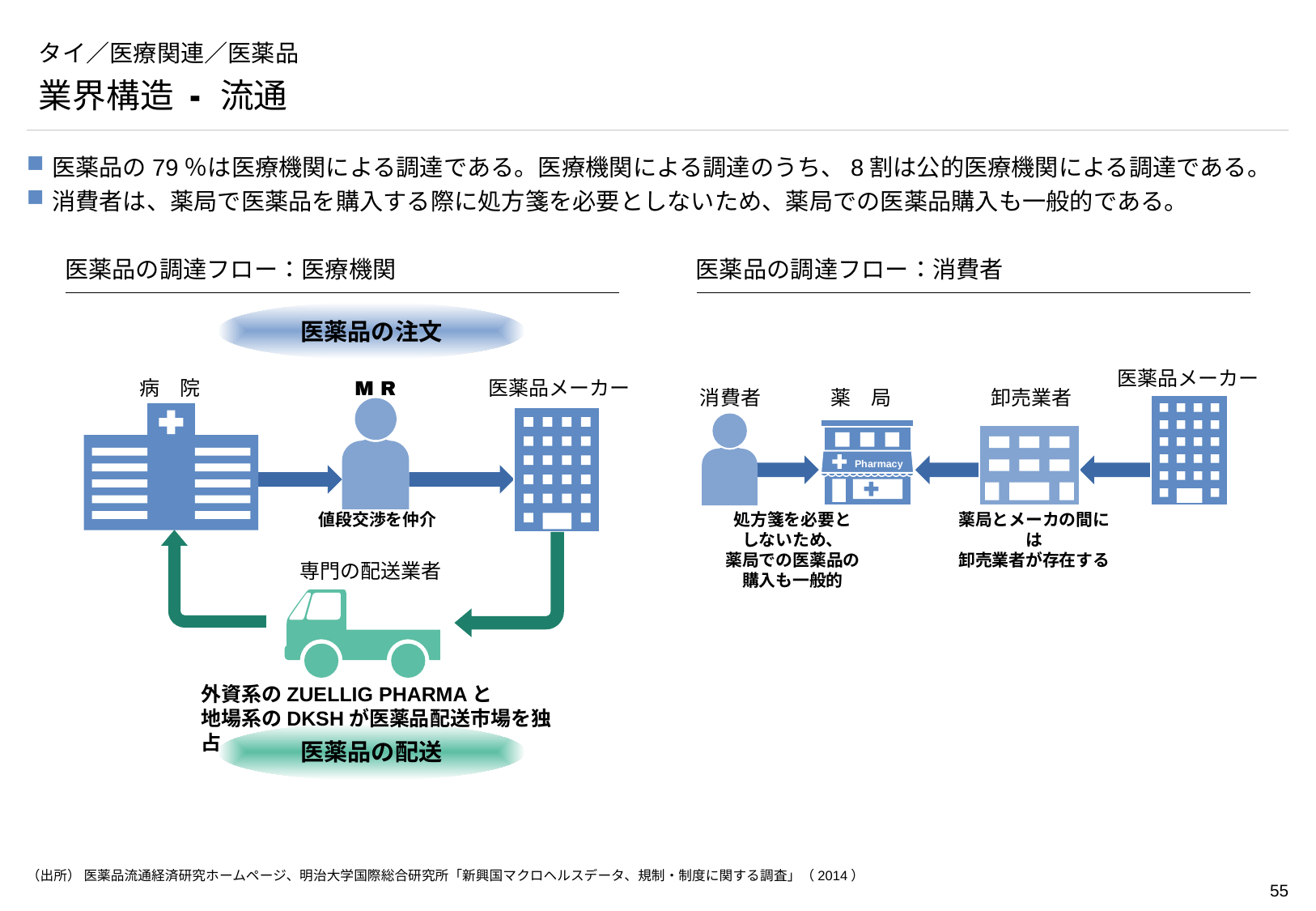

# タイ／医療関連／医薬品
業界構造 - 流通
医薬品の79％は医療機関による調達である。医療機関による調達のうち、8割は公的医療機関による調達である。
消費者は、薬局で医薬品を購入する際に処方箋を必要としないため、薬局での医薬品購入も一般的である。
医薬品の調達フロー：医療機関
医薬品の調達フロー：消費者
医薬品の注文
医薬品メーカー
病　院
M R
医薬品メーカー
消費者
薬　局
卸売業者

Pharmacy

値段交渉を仲介
処方箋を必要と
しないため、
薬局での医薬品の
購入も一般的
薬局とメーカの間には
卸売業者が存在する

専門の配送業者

外資系のZUELLIG PHARMAと
地場系のDKSHが医薬品配送市場を独占
医薬品の配送
（出所） 医薬品流通経済研究ホームページ、明治大学国際総合研究所「新興国マクロヘルスデータ、規制・制度に関する調査」（2014）